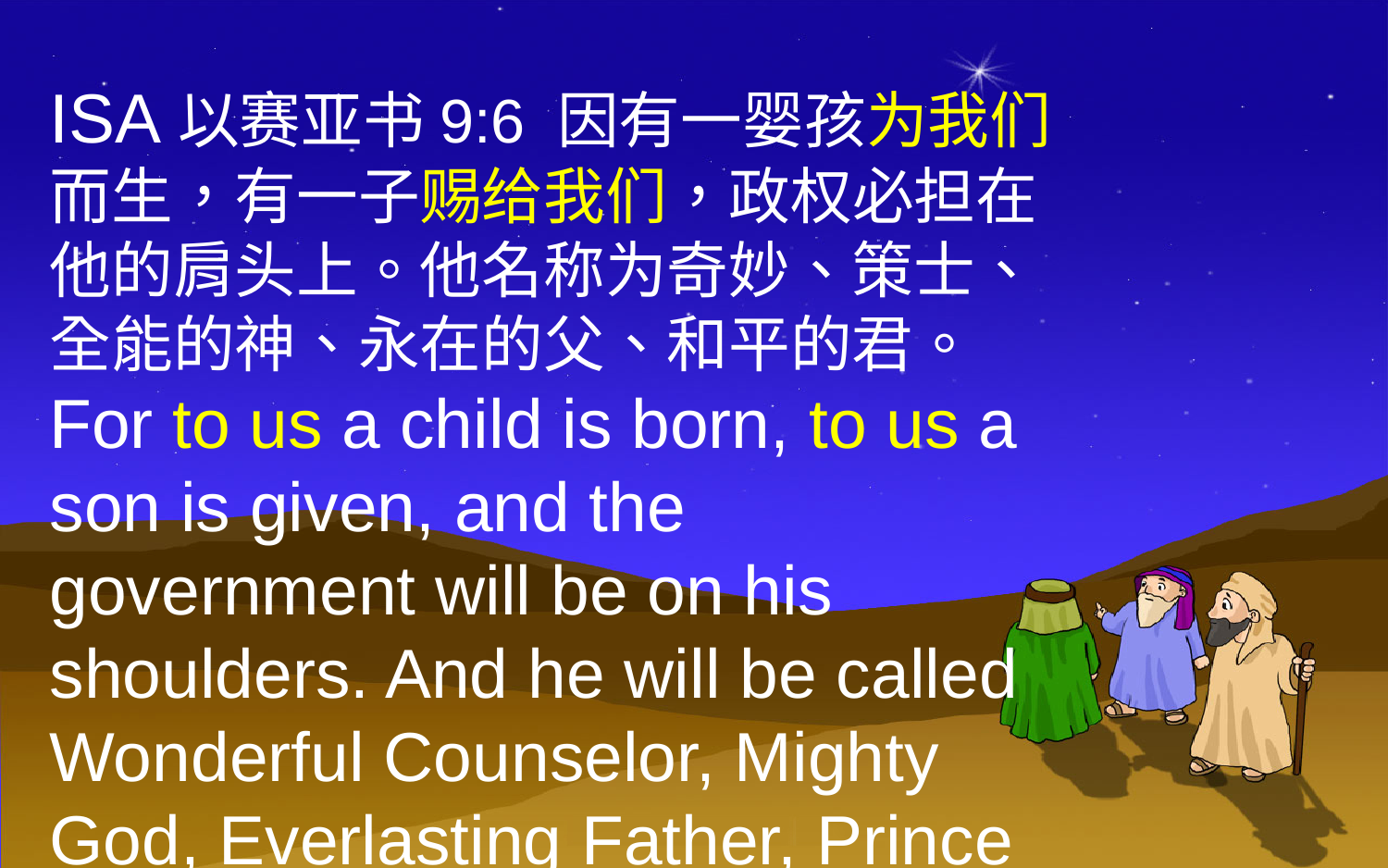

ISA以赛亚书9:6 因有一婴孩为我们而生，有一子赐给我们，政权必担在他的肩头上。他名称为奇妙、策士、全能的神、永在的父、和平的君。
For to us a child is born, to us a son is given, and the government will be on his shoulders. And he will be called Wonderful Counselor, Mighty God, Everlasting Father, Prince of Peace.